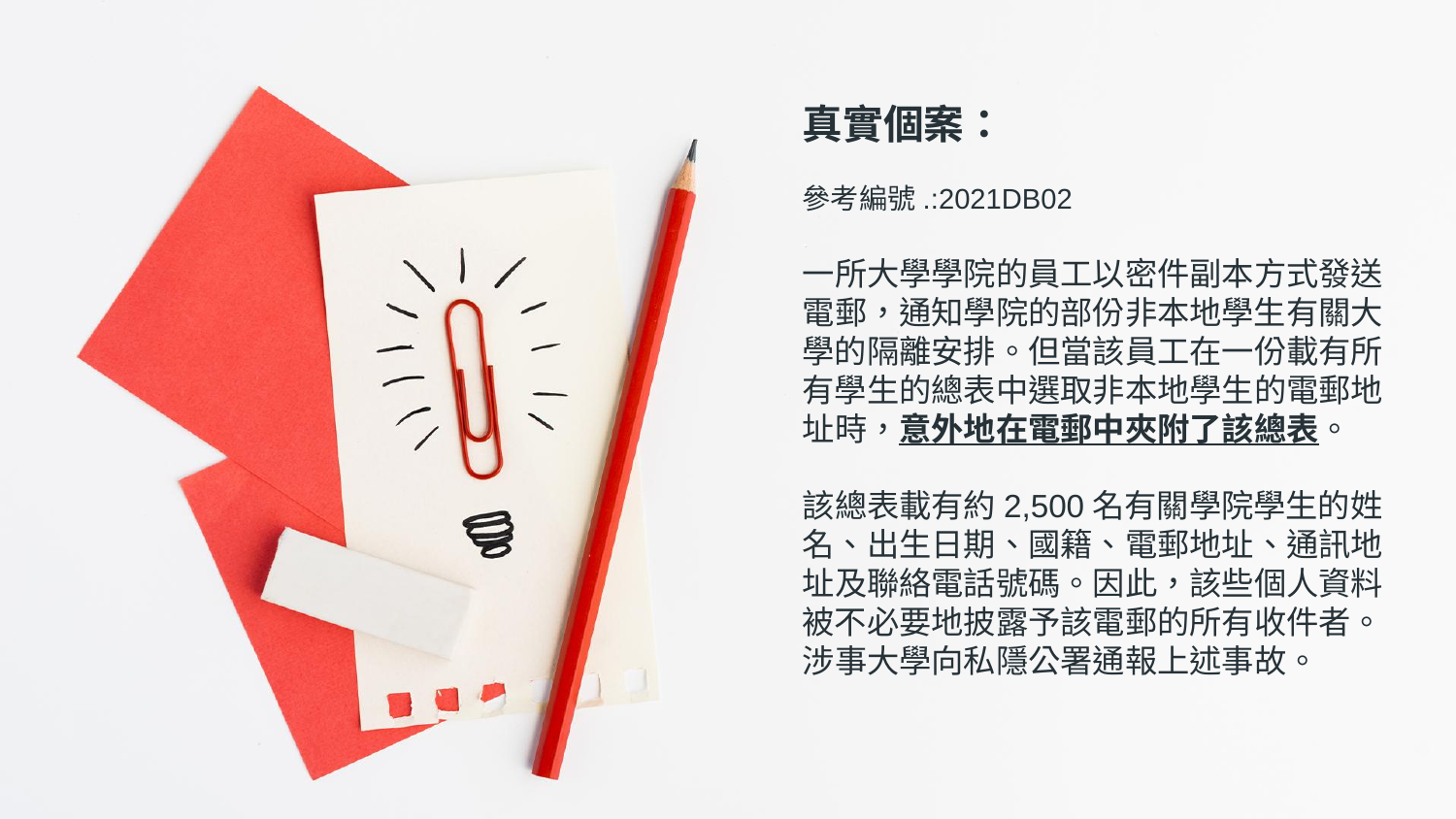

# 真實個案： 參考編號.:2021DB02 一所大學學院的員工以密件副本方式發送電郵，通知學院的部份非本地學生有關大學的隔離安排。但當該員工在一份載有所有學生的總表中選取非本地學生的電郵地址時，意外地在電郵中夾附了該總表。 該總表載有約2,500名有關學院學生的姓名、出生日期、國籍、電郵地址、通訊地址及聯絡電話號碼。因此，該些個人資料被不必要地披露予該電郵的所有收件者。涉事大學向私隱公署通報上述事故。